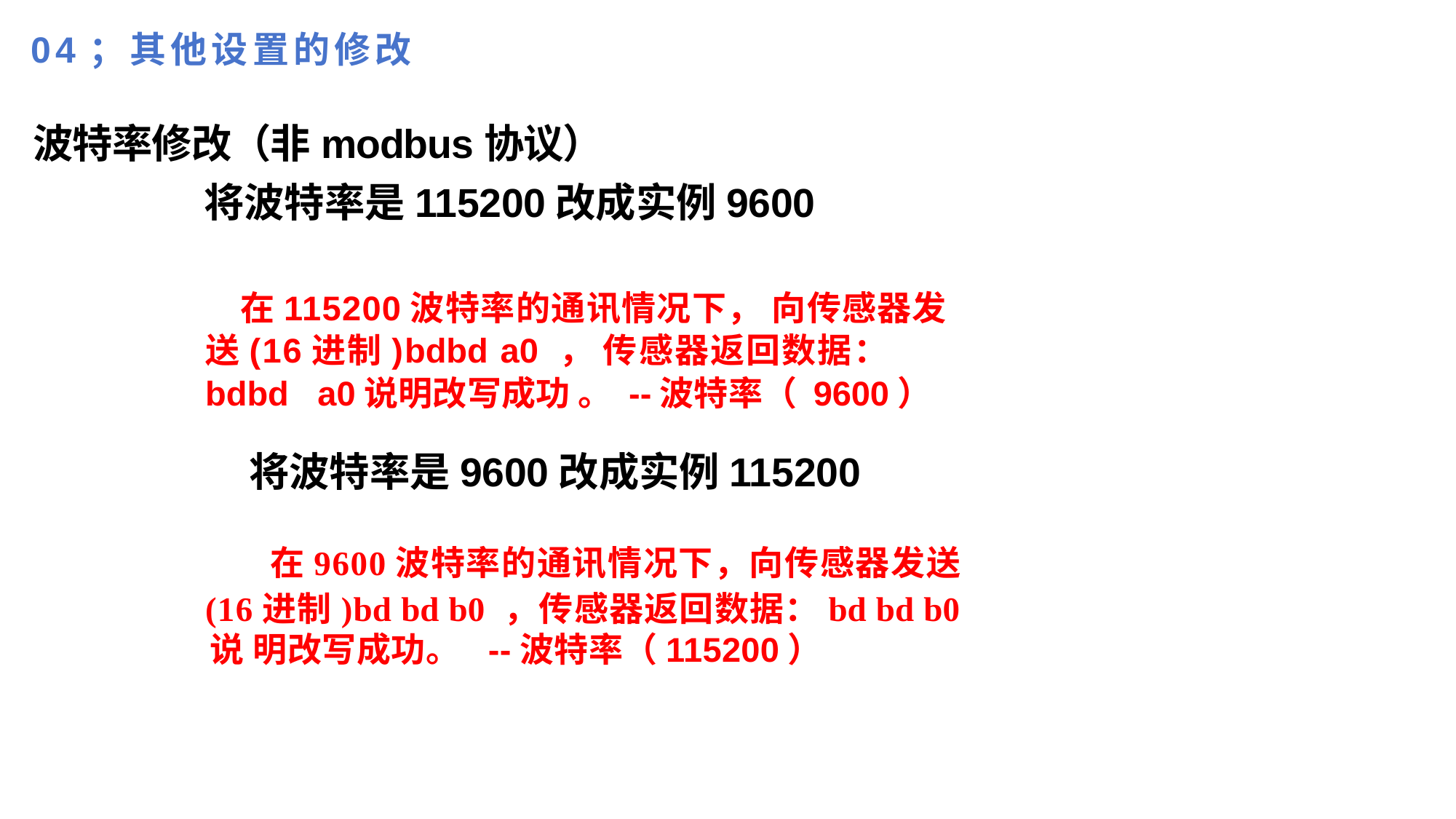

04；其他设置的修改
波特率修改（非modbus协议）

将波特率是115200改成实例9600

在115200波特率的通讯情况下， 向传感器发   送(16进制)bdbd a0 ， 传感器返回数据： bdbd   a0说明改写成功 。 --波特率（ 9600）

将波特率是9600改成实例115200

在9600波特率的通讯情况下，向传感器发送
(16进制)bd bd b0 ，传感器返回数据：bd bd b0说 明改写成功。  --波特率（115200）